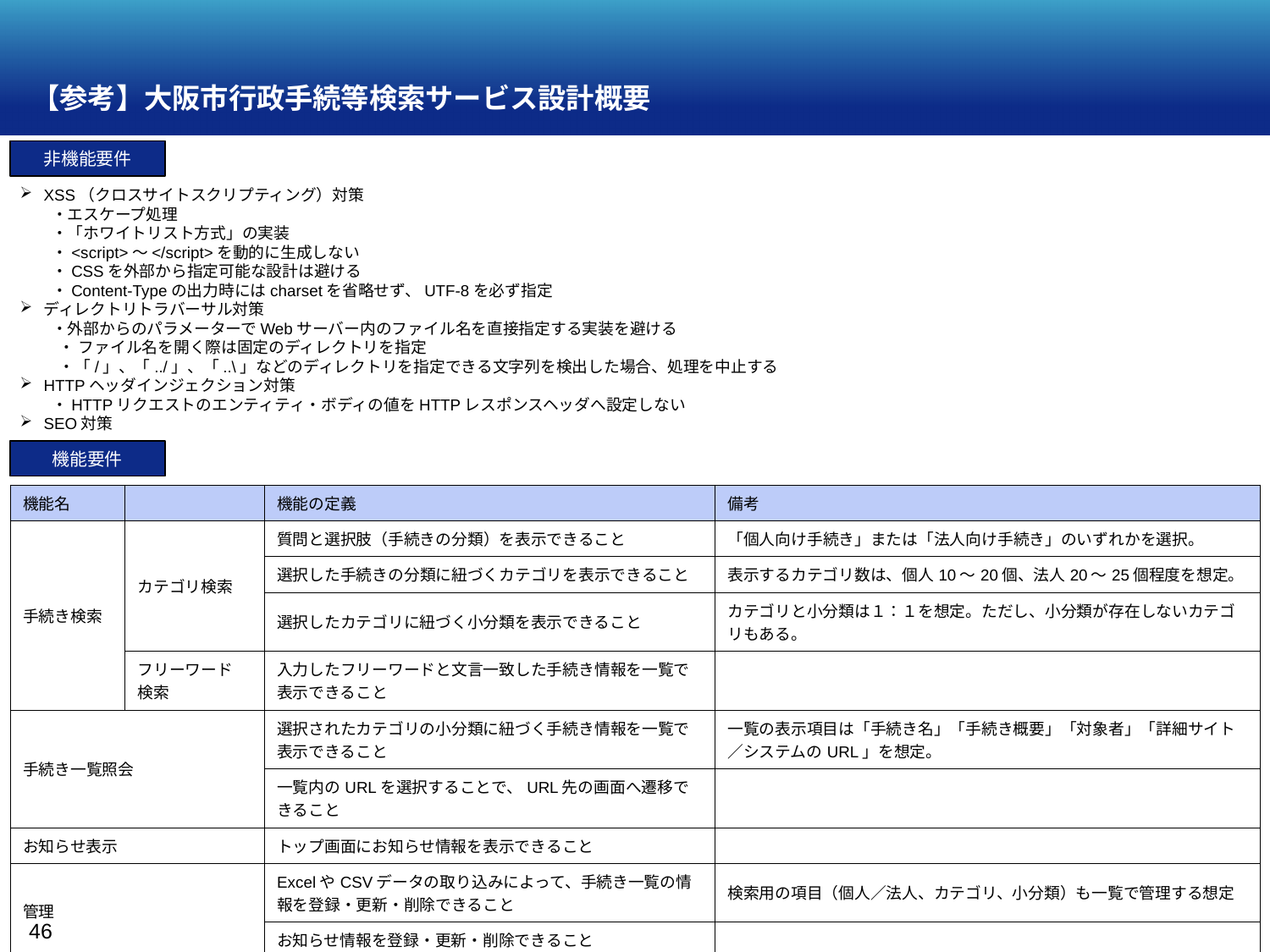

# 【参考】大阪市行政手続等検索サービス設計概要

XSS（クロスサイトスクリプティング）対策
　　・エスケープ処理
　　・「ホワイトリスト方式」の実装
　　・<script>～</script>を動的に生成しない
　　・CSSを外部から指定可能な設計は避ける
　　・Content-Typeの出力時にはcharsetを省略せず、UTF-8を必ず指定
ディレクトリトラバーサル対策
　　・外部からのパラメーターでWebサーバー内のファイル名を直接指定する実装を避ける
 　　・ ファイル名を開く際は固定のディレクトリを指定
 　　・「/」、「../」、「..\」などのディレクトリを指定できる文字列を検出した場合、処理を中止する
HTTPヘッダインジェクション対策
　　・HTTPリクエストのエンティティ・ボディの値をHTTPレスポンスヘッダへ設定しない
SEO対策
非機能要件
機能要件
| 機能名 |  | 機能の定義 | 備考 |
| --- | --- | --- | --- |
| 手続き検索 | カテゴリ検索 | 質問と選択肢（手続きの分類）を表示できること | 「個人向け手続き」または「法人向け手続き」のいずれかを選択。 |
|  |  | 選択した手続きの分類に紐づくカテゴリを表示できること | 表示するカテゴリ数は、個人10～20個、法人20～25個程度を想定。 |
|  |  | 選択したカテゴリに紐づく小分類を表示できること | カテゴリと小分類は１：１を想定。ただし、小分類が存在しないカテゴリもある。 |
|  | フリーワード 検索 | 入力したフリーワードと文言一致した手続き情報を一覧で表示できること |  |
| 手続き一覧照会 |  | 選択されたカテゴリの小分類に紐づく手続き情報を一覧で表示できること | 一覧の表示項目は「手続き名」「手続き概要」「対象者」「詳細サイト／システムのURL」を想定。 |
|  |  | 一覧内のURLを選択することで、URL先の画面へ遷移できること |  |
| お知らせ表示 |  | トップ画面にお知らせ情報を表示できること |  |
| 管理 |  | ExcelやCSVデータの取り込みによって、手続き一覧の情報を登録・更新・削除できること | 検索用の項目（個人／法人、カテゴリ、小分類）も一覧で管理する想定 |
|  |  | お知らせ情報を登録・更新・削除できること |  |
46